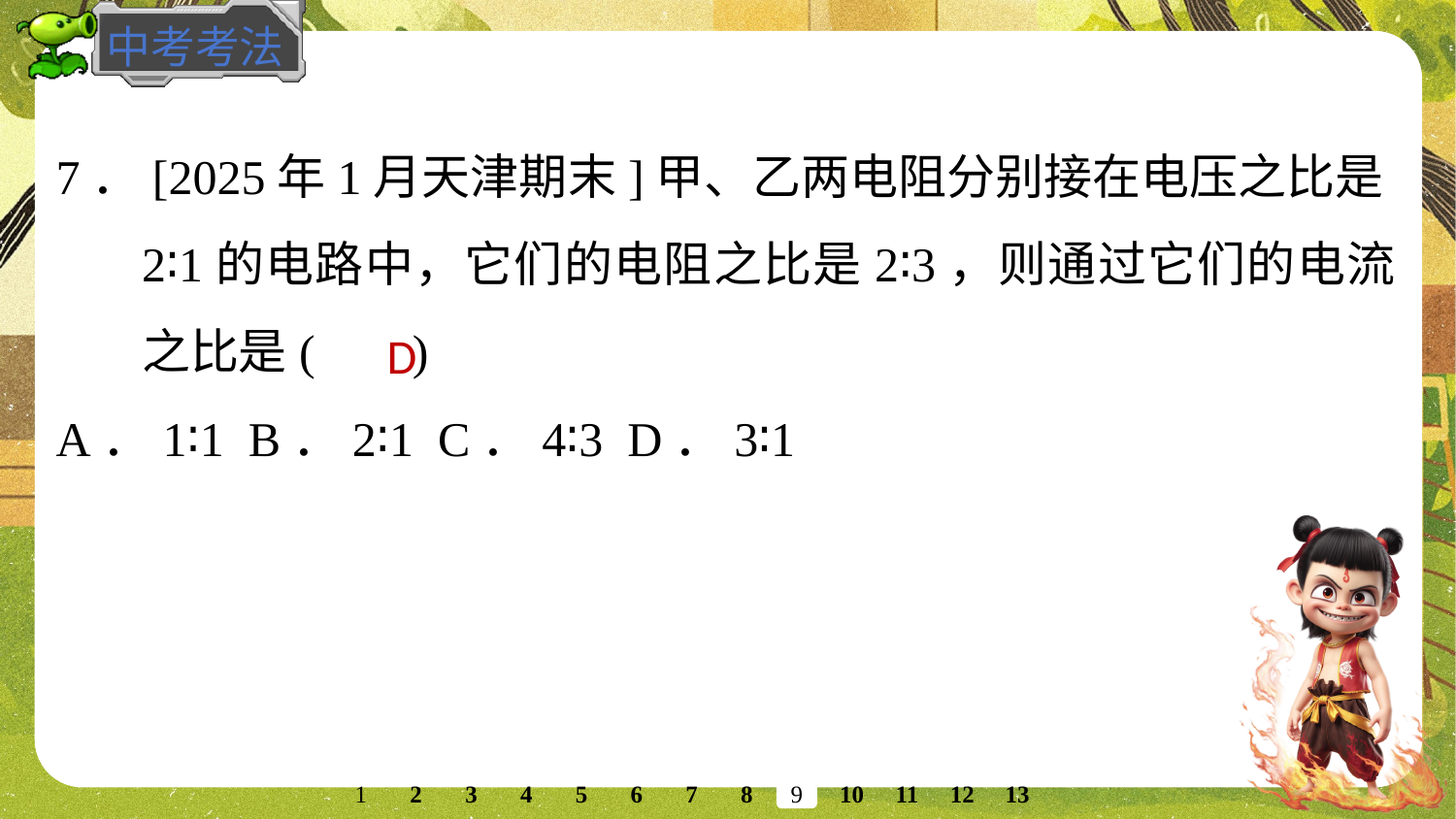

7．[2025年1月天津期末]甲、乙两电阻分别接在电压之比是2∶1的电路中，它们的电阻之比是2∶3，则通过它们的电流之比是(        )
A．1∶1  B．2∶1  C．4∶3  D．3∶1
D
2
3
4
5
6
7
8
10
11
12
13
1
9